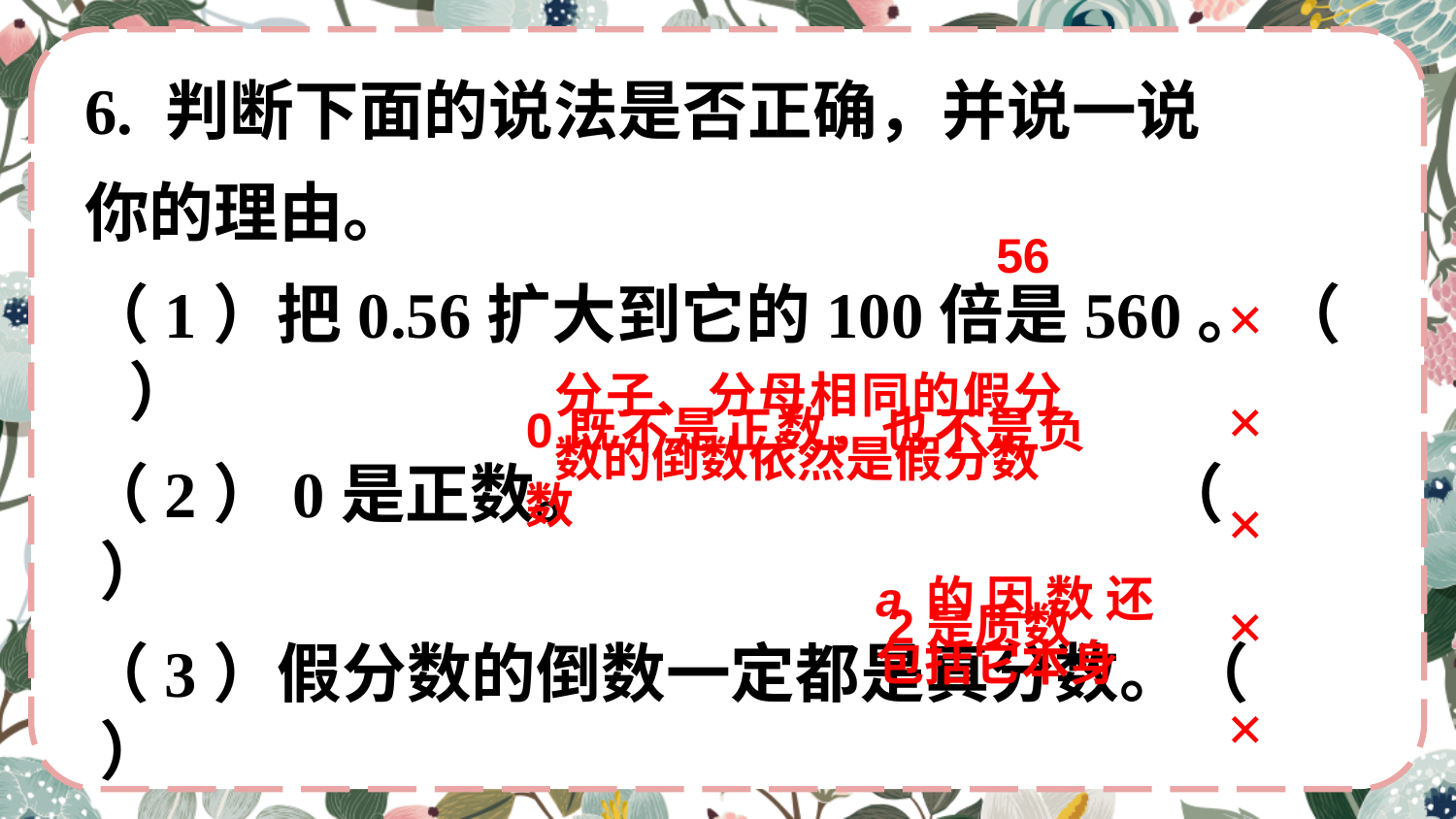

6. 判断下面的说法是否正确，并说一说
你的理由。
（1）把0.56扩大到它的100倍是560。 （     ）
（2）0是正数。                                      （     ）
（3）假分数的倒数一定都是真分数。（     ）
（4）所有的偶数都是合数。                （     ）
（5）a（a＞1）的所有因数都小于a。（     ）
56
×
分子、分母相同的假分数的倒数依然是假分数
×
0既不是正数，也不是负数
×
a的因数还包括它本身
×
2是质数
×